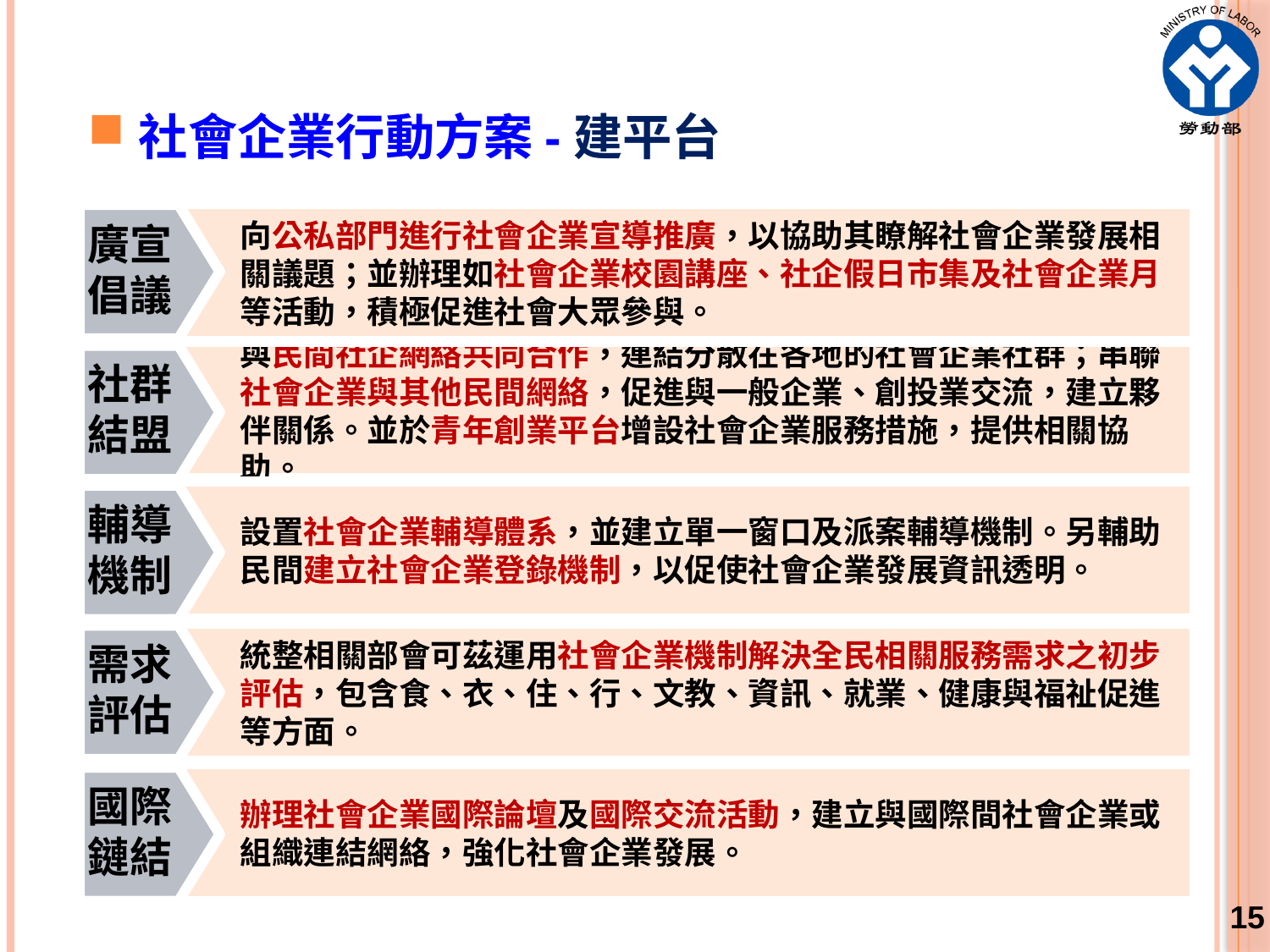

社會企業行動方案-建平台
向公私部門進行社會企業宣導推廣，以協助其瞭解社會企業發展相關議題；並辦理如社會企業校園講座、社企假日市集及社會企業月等活動，積極促進社會大眾參與。

廣宣倡議
與民間社企網絡共同合作，連結分散在各地的社會企業社群；串聯社會企業與其他民間網絡，促進與一般企業、創投業交流，建立夥伴關係。並於青年創業平台增設社會企業服務措施，提供相關協助。

社群結盟
設置社會企業輔導體系，並建立單一窗口及派案輔導機制。另輔助民間建立社會企業登錄機制，以促使社會企業發展資訊透明。

輔導機制
統整相關部會可茲運用社會企業機制解決全民相關服務需求之初步評估，包含食、衣、住、行、文教、資訊、就業、健康與福祉促進等方面。

需求評估
辦理社會企業國際論壇及國際交流活動，建立與國際間社會企業或組織連結網絡，強化社會企業發展。

國際鏈結
15